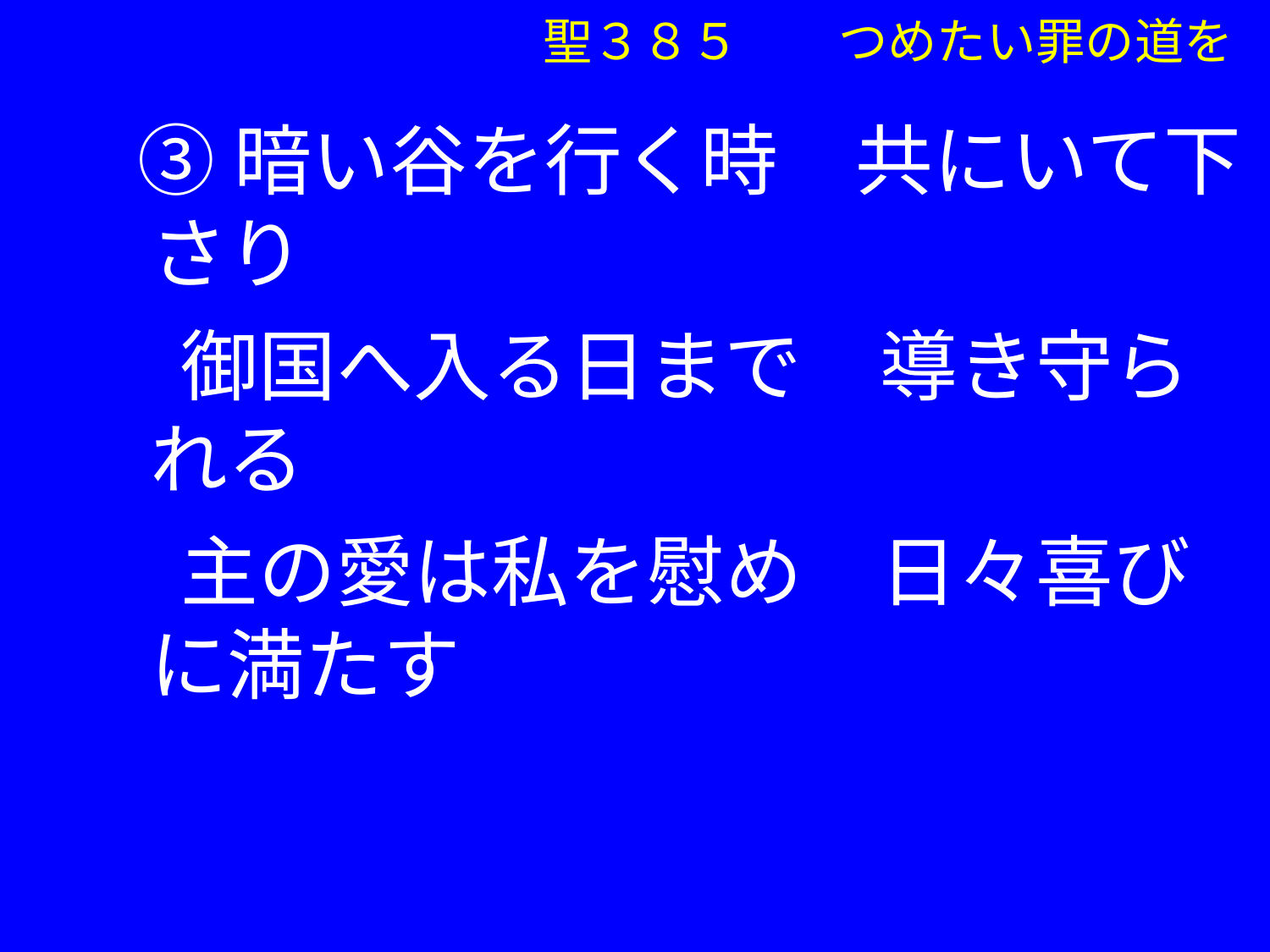

③暗い谷を行く時　共にいて下さり
　御国へ入る日まで　導き守られる
　主の愛は私を慰め　日々喜びに満たす
聖３８５　　つめたい罪の道を